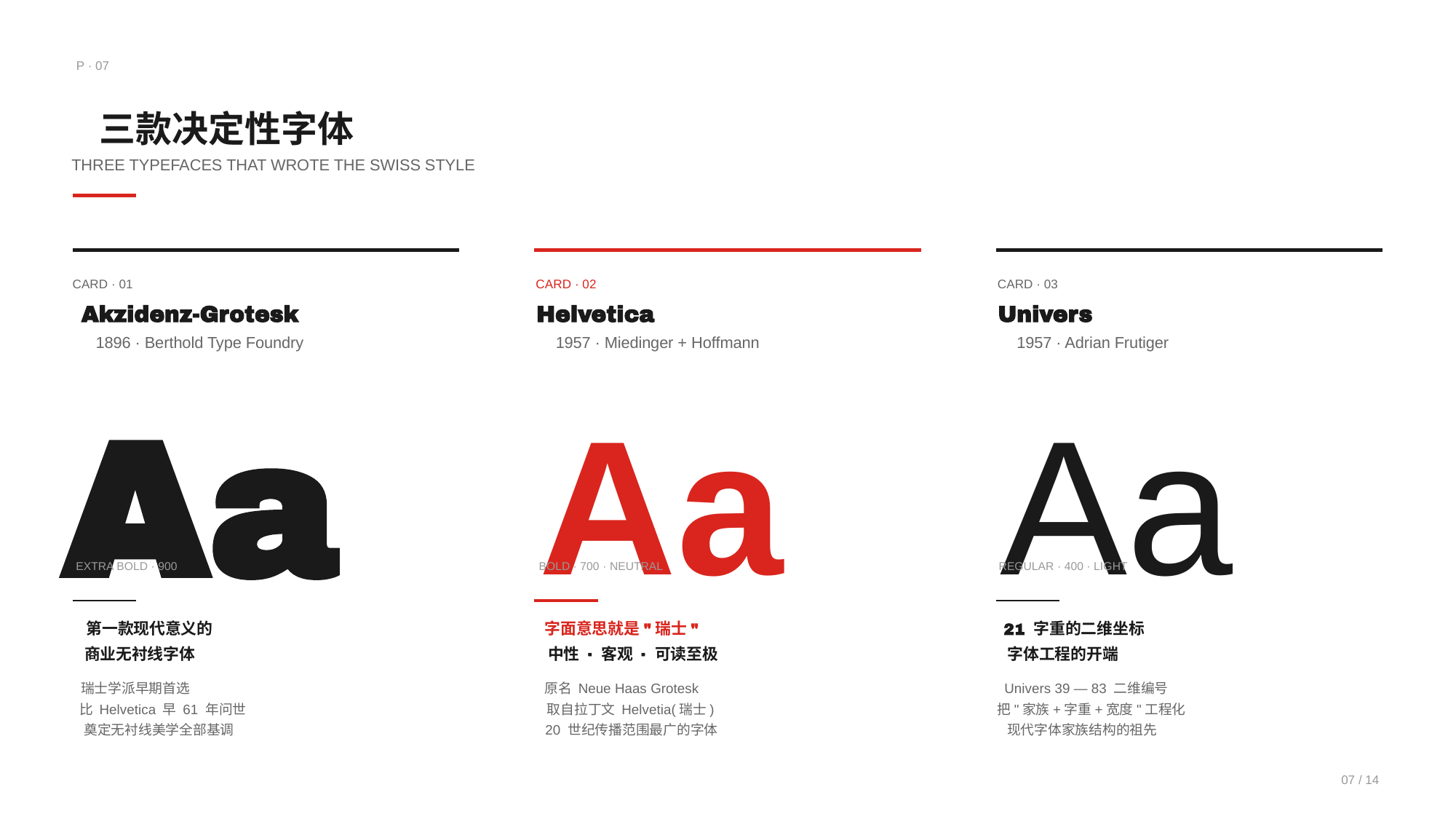

P · 07
三款决定性字体
THREE TYPEFACES THAT WROTE THE SWISS STYLE

CARD · 01
Akzidenz-Grotesk
1896 · Berthold Type Foundry
Aa
EXTRA BOLD · 900

第一款现代意义的
商业无衬线字体
瑞士学派早期首选
比 Helvetica 早 61 年问世
奠定无衬线美学全部基调

CARD · 02
Helvetica
1957 · Miedinger + Hoffmann
Aa
BOLD · 700 · NEUTRAL

字面意思就是"瑞士"
中性 · 客观 · 可读至极
原名 Neue Haas Grotesk
取自拉丁文 Helvetia(瑞士)
20 世纪传播范围最广的字体

CARD · 03
Univers
1957 · Adrian Frutiger
Aa
REGULAR · 400 · LIGHT

21 字重的二维坐标
字体工程的开端
Univers 39 — 83 二维编号
把"家族+字重+宽度"工程化
现代字体家族结构的祖先
07 / 14